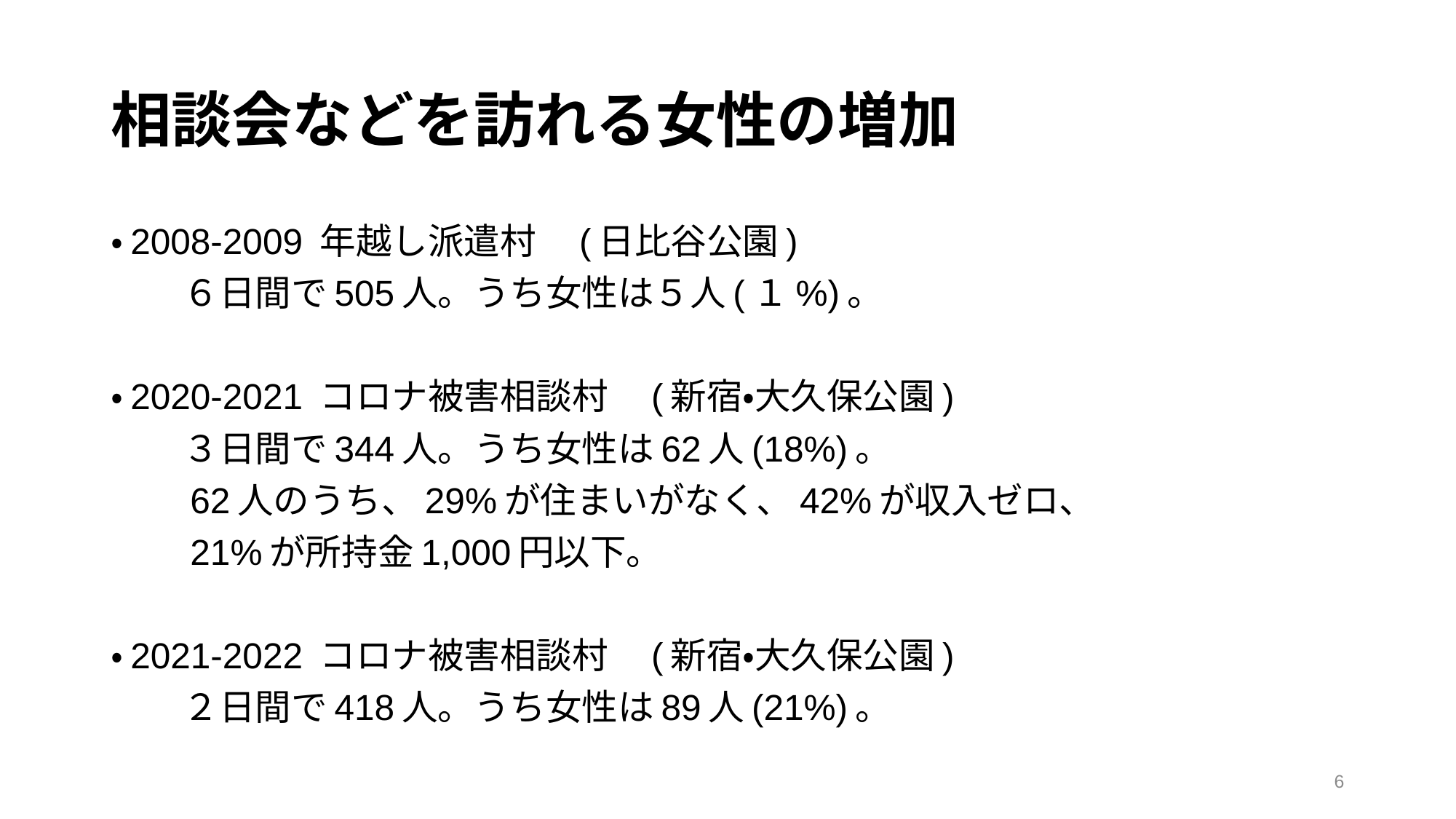

# 相談会などを訪れる女性の増加
・2008-2009 年越し派遣村　(日比谷公園)
　　６日間で505人。うち女性は５人(１%)。

・2020-2021 コロナ被害相談村　(新宿・大久保公園)
　　３日間で344人。うち女性は62人(18%)。
　　62人のうち、29%が住まいがなく、42%が収入ゼロ、
　　21%が所持金1,000円以下。

・2021-2022 コロナ被害相談村　(新宿・大久保公園)
　　２日間で418人。うち女性は89人(21%)。
6